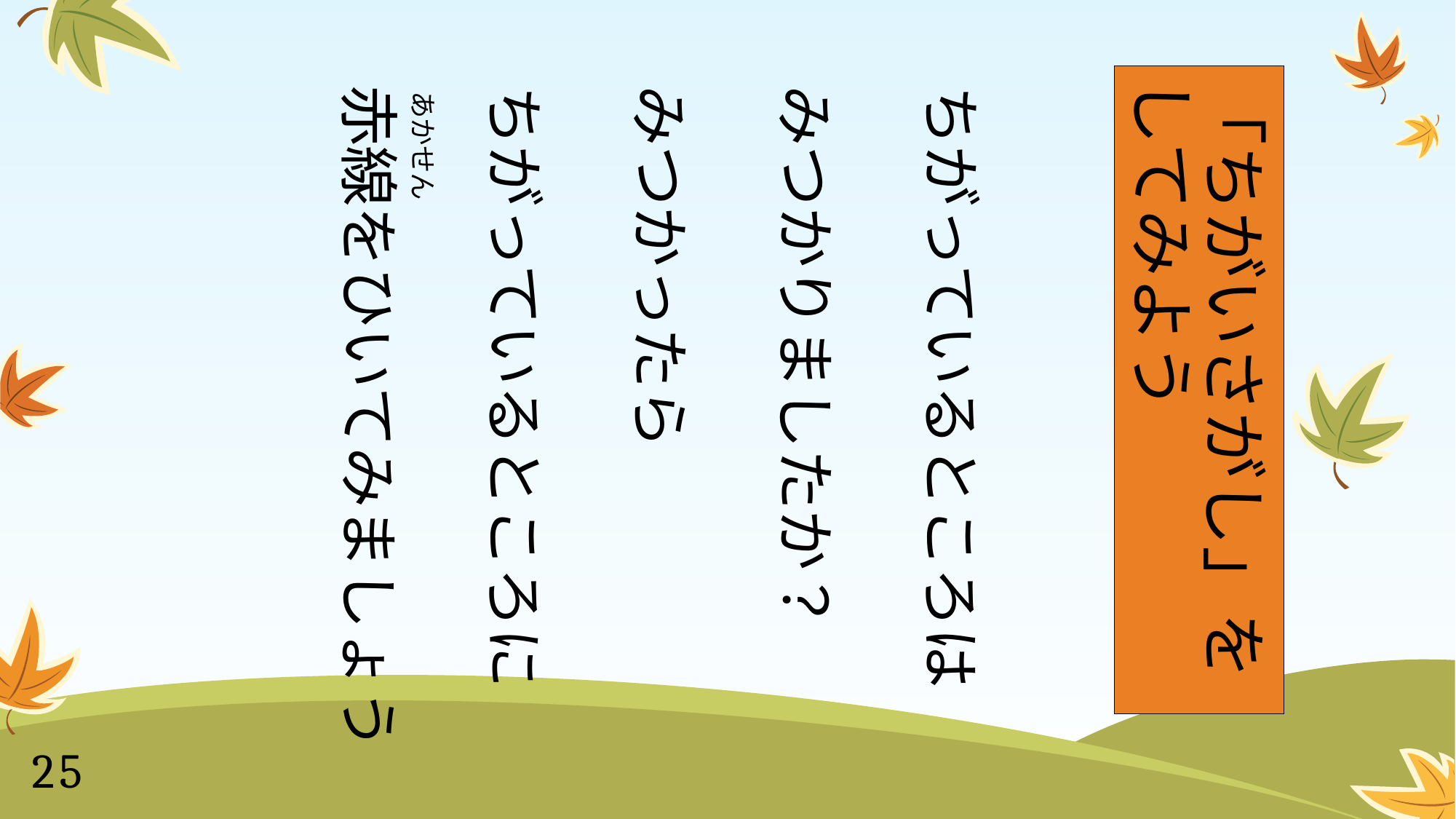

ちがっているところは
　みつかりましたか？
　みつかったら
　ちがっているところに
　赤線をひいてみましょう

「ちがいさがし」を
してみよう
あかせん
25